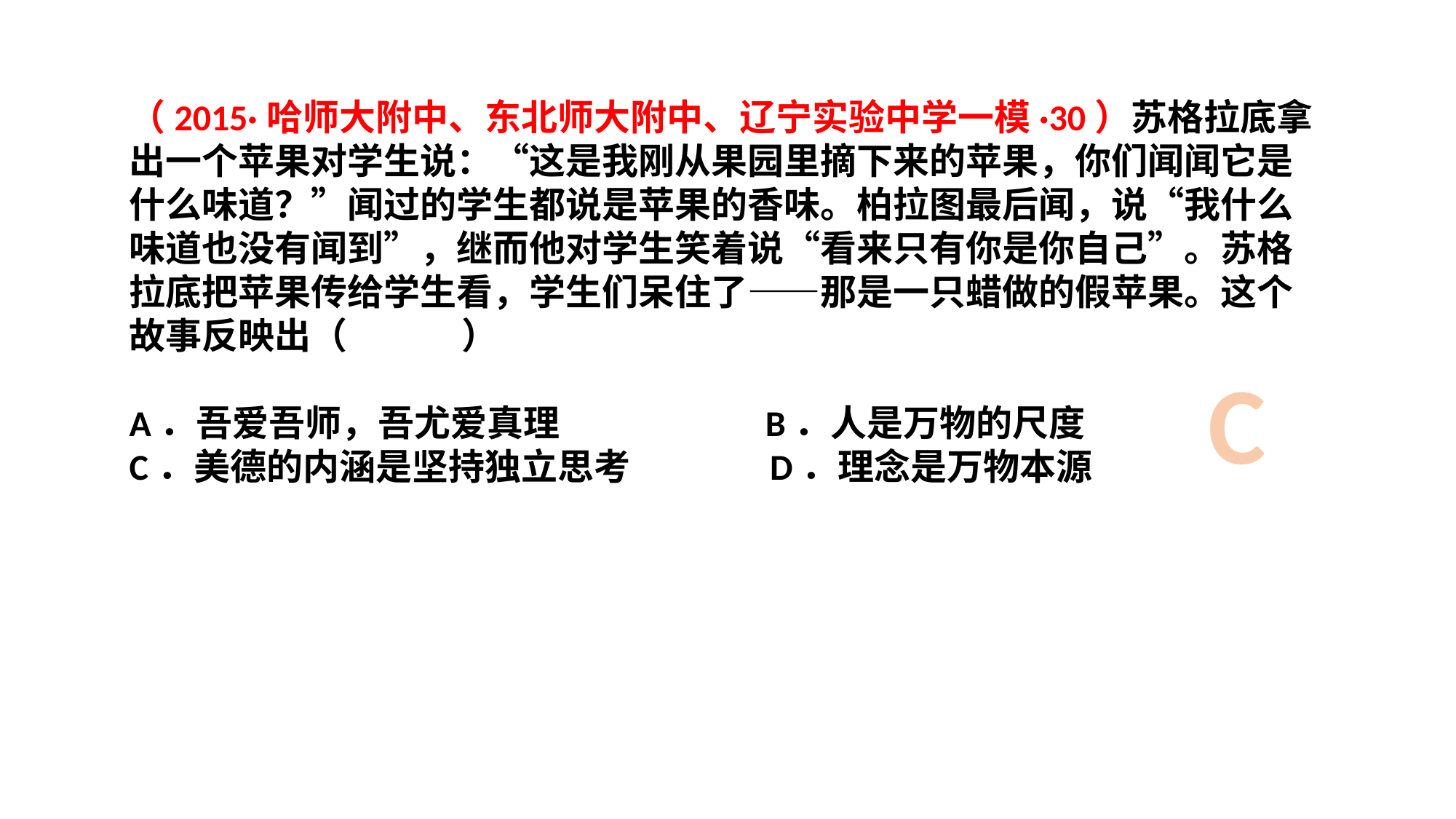

（2015·哈师大附中、东北师大附中、辽宁实验中学一模·30）苏格拉底拿出一个苹果对学生说：“这是我刚从果园里摘下来的苹果，你们闻闻它是什么味道？”闻过的学生都说是苹果的香味。柏拉图最后闻，说“我什么味道也没有闻到”，继而他对学生笑着说“看来只有你是你自己”。苏格拉底把苹果传给学生看，学生们呆住了——那是一只蜡做的假苹果。这个故事反映出（　　     ）

A．吾爱吾师，吾尤爱真理                        B．人是万物的尺度
C．美德的内涵是坚持独立思考                D．理念是万物本源

C